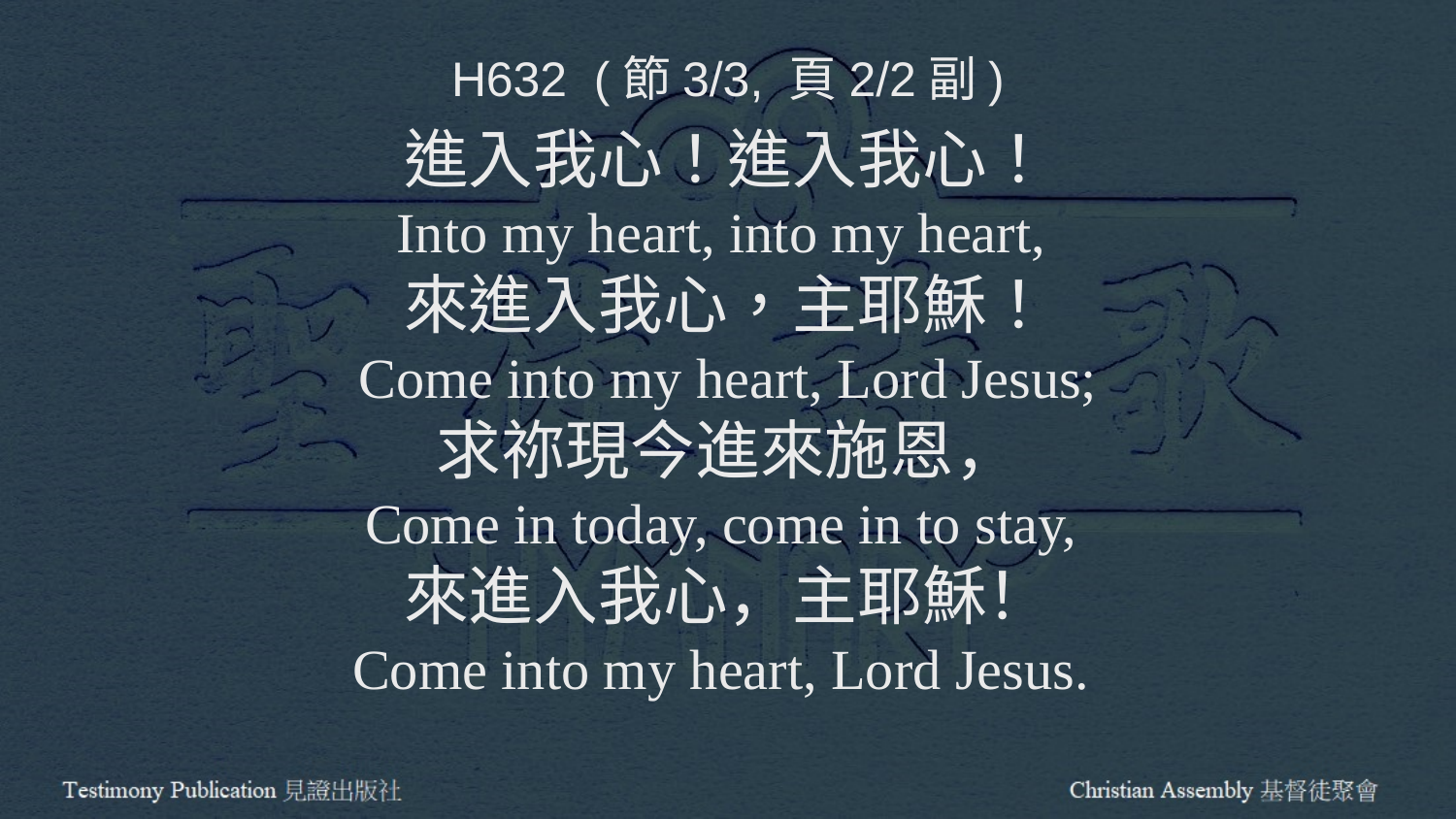

H632  (節3/3, 頁2/2副)
進入我心！進入我心！
Into my heart, into my heart,
來進入我心，主耶穌！
Come into my heart, Lord Jesus;
求祢現今進來施恩，
Come in today, come in to stay,
來進入我心，主耶穌！
Come into my heart, Lord Jesus.